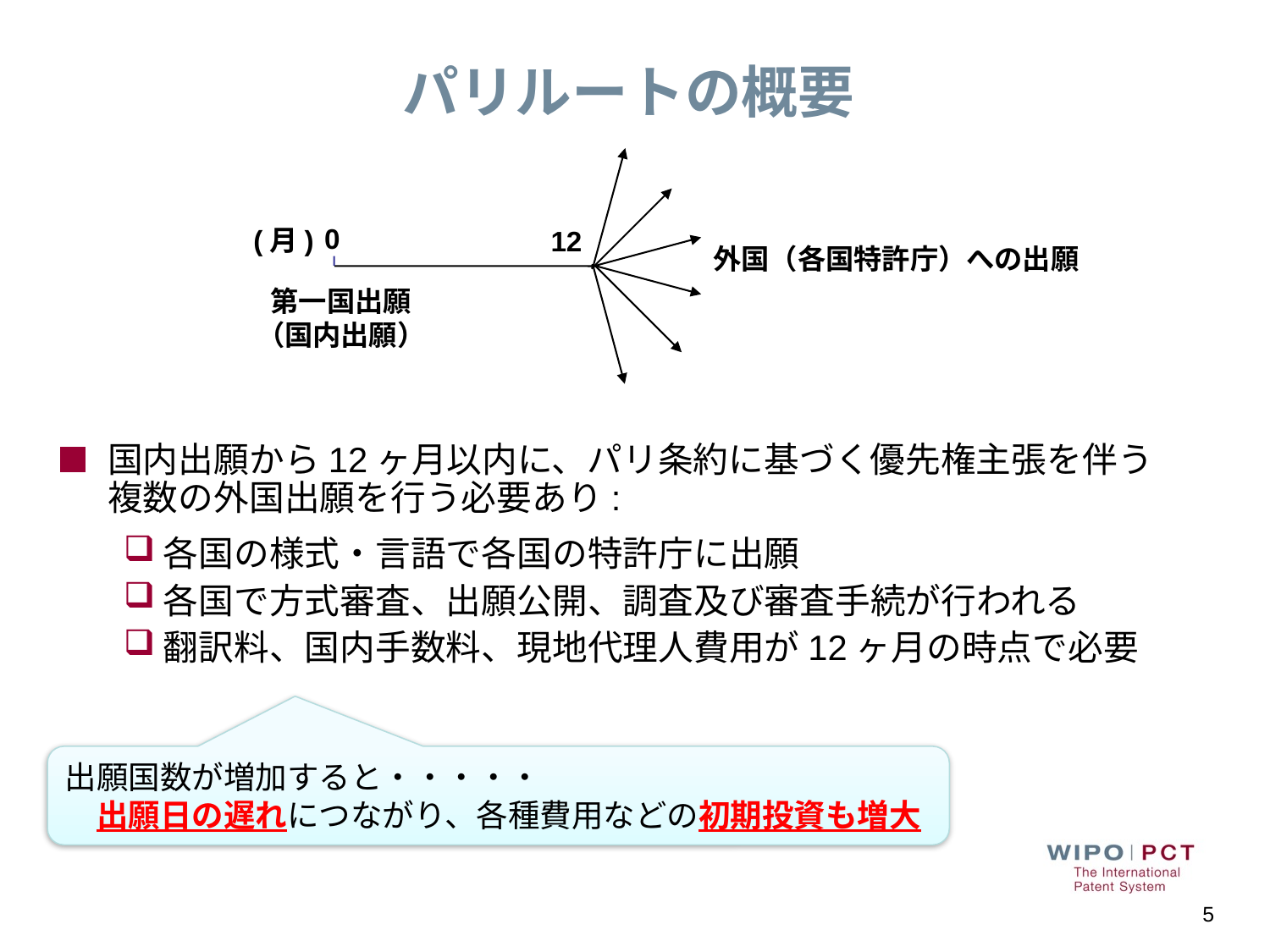

パリルートの概要

0
(月)
12
外国（各国特許庁）への出願

第一国出願
（国内出願）
国内出願から12ヶ月以内に、パリ条約に基づく優先権主張を伴う
複数の外国出願を行う必要あり:
各国の様式・言語で各国の特許庁に出願
各国で方式審査、出願公開、調査及び審査手続が行われる
翻訳料、国内手数料、現地代理人費用が12ヶ月の時点で必要

出願国数が増加すると・・・・・
　出願日の遅れにつながり、各種費用などの初期投資も増大